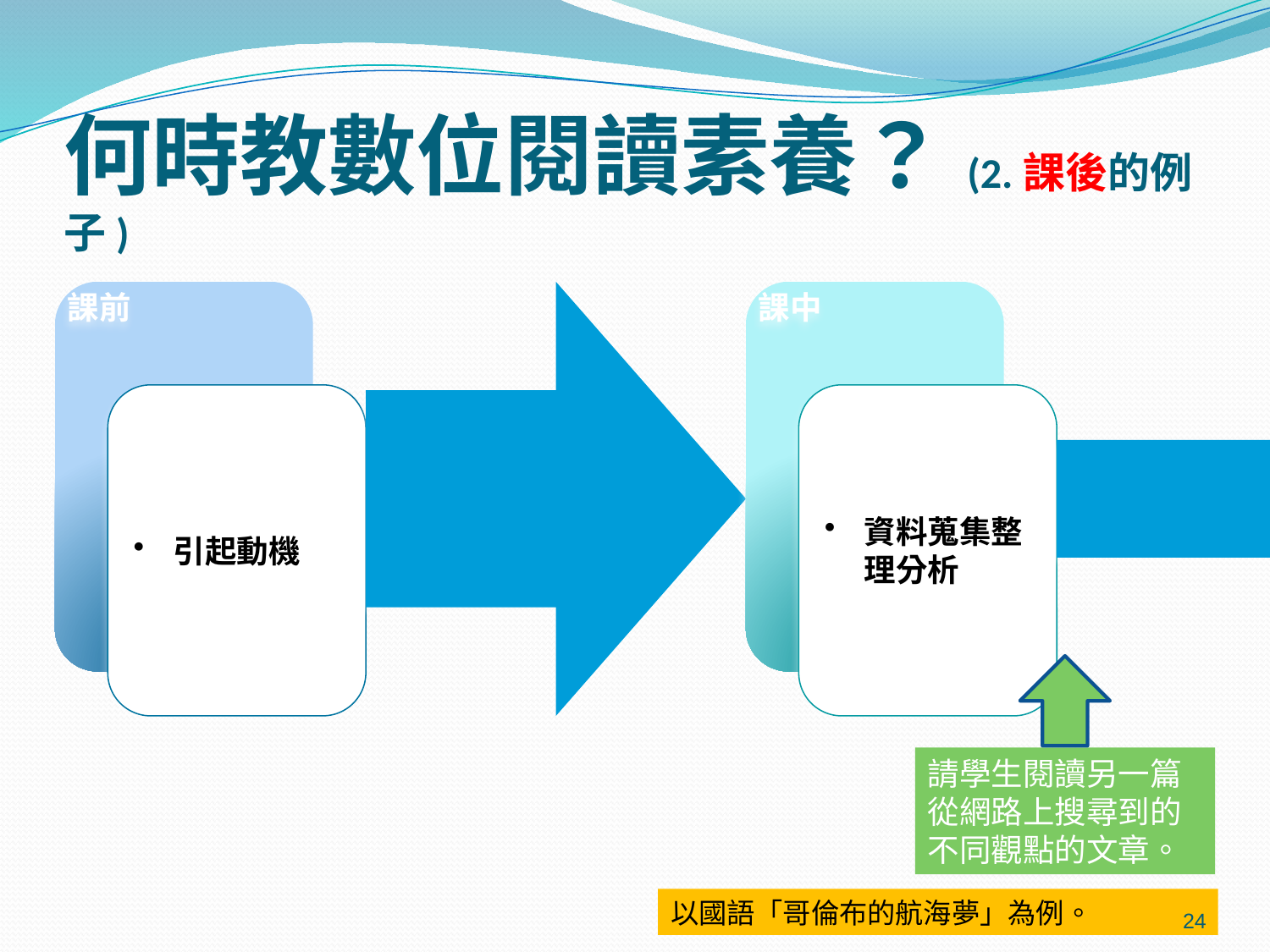

# 何時教數位閱讀素養？(2.課後的例子)
課前
引起動機
課中
資料蒐集整理分析
課後

請學生閱讀另一篇從網路上搜尋到的不同觀點的文章。
24
以國語「哥倫布的航海夢」為例。